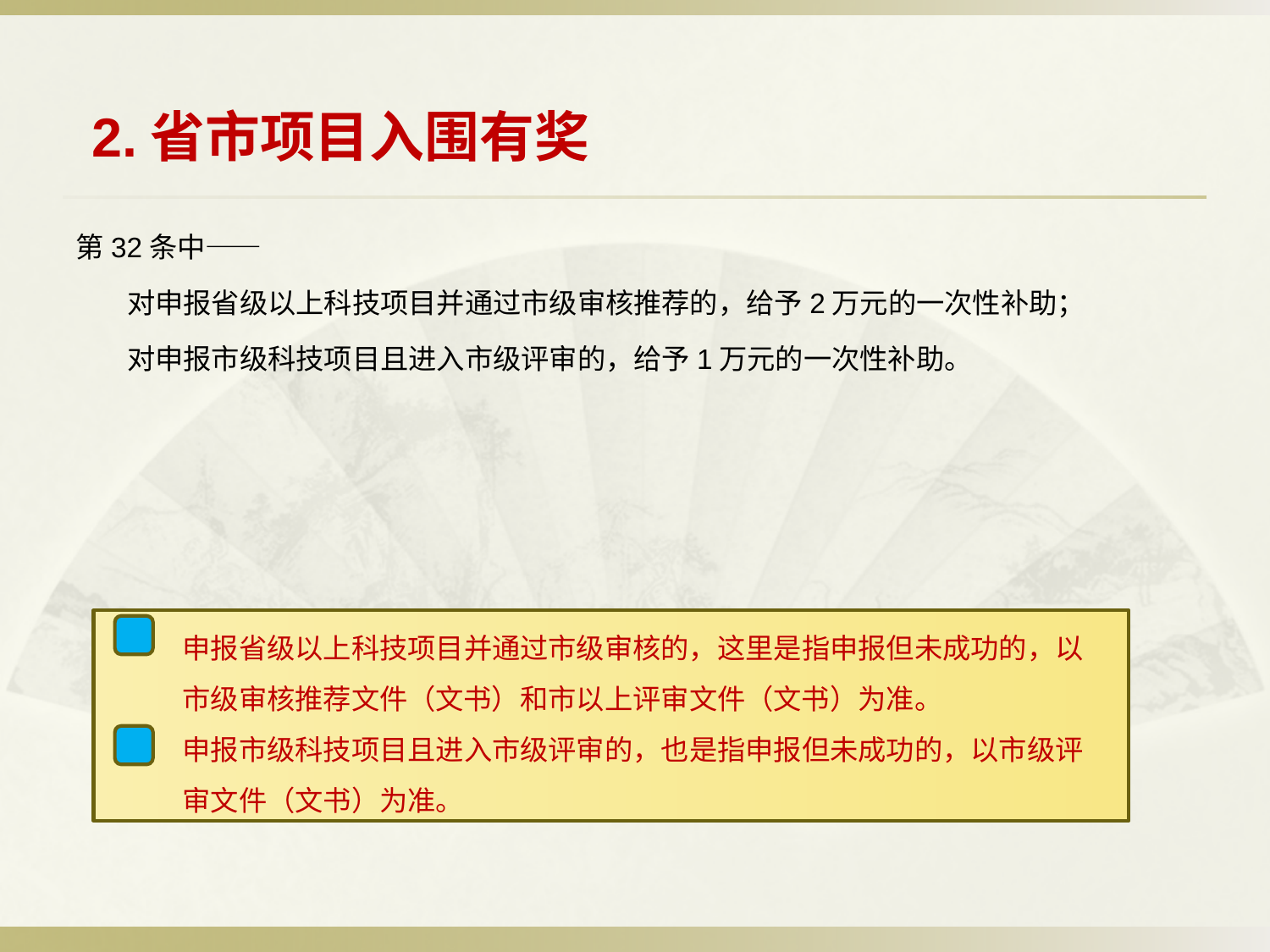

# 2.省市项目入围有奖
第32条中——
       对申报省级以上科技项目并通过市级审核推荐的，给予2万元的一次性补助；
       对申报市级科技项目且进入市级评审的，给予1万元的一次性补助。

           申报省级以上科技项目并通过市级审核的，这里是指申报但未成功的，以
           市级审核推荐文件（文书）和市以上评审文件（文书）为准。
           申报市级科技项目且进入市级评审的，也是指申报但未成功的，以市级评
           审文件（文书）为准。